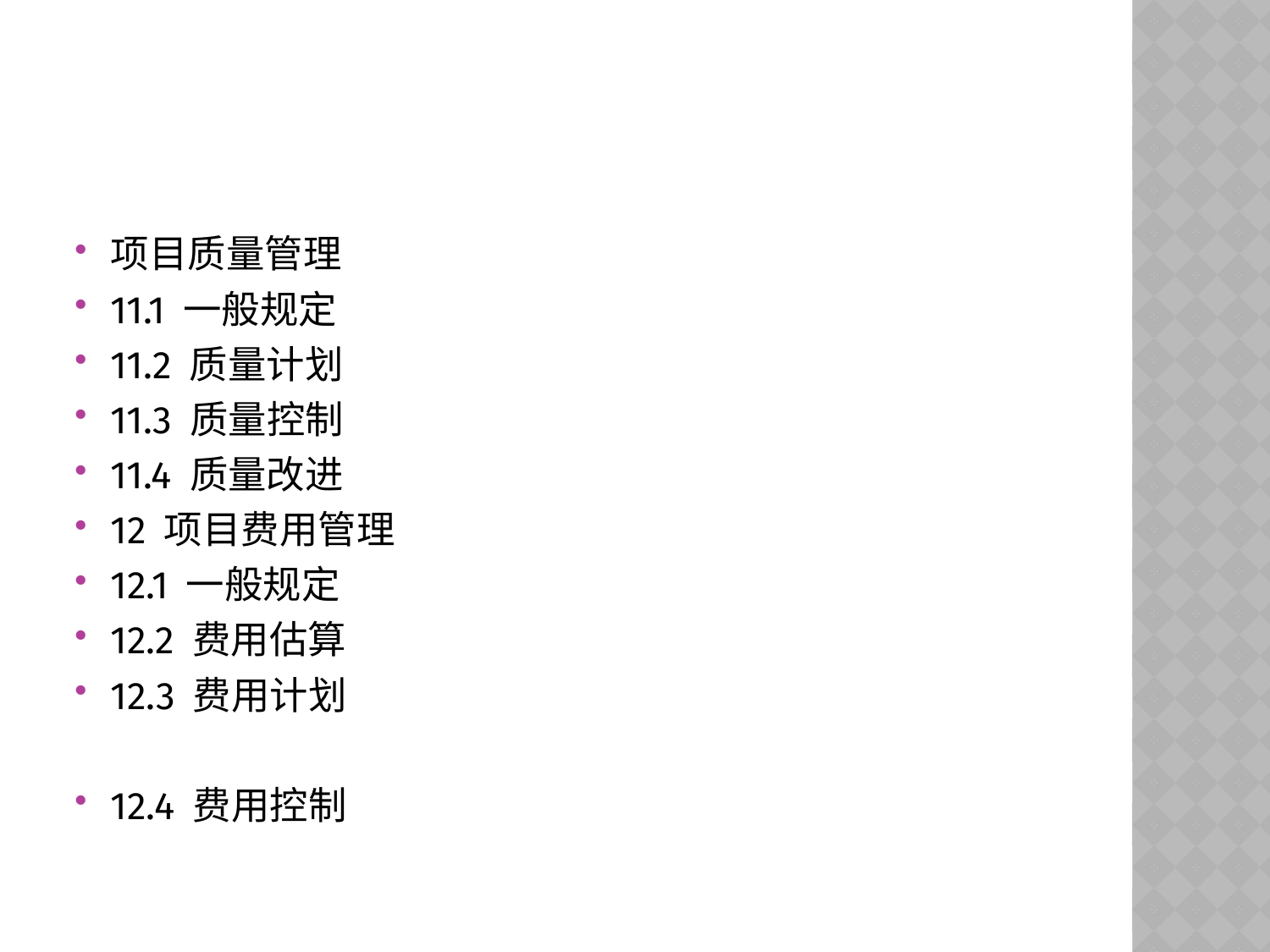

#
项目质量管理
11.1 一般规定
11.2 质量计划
11.3 质量控制
11.4 质量改进
12 项目费用管理
12.1 一般规定
12.2 费用估算
12.3 费用计划

12.4 费用控制